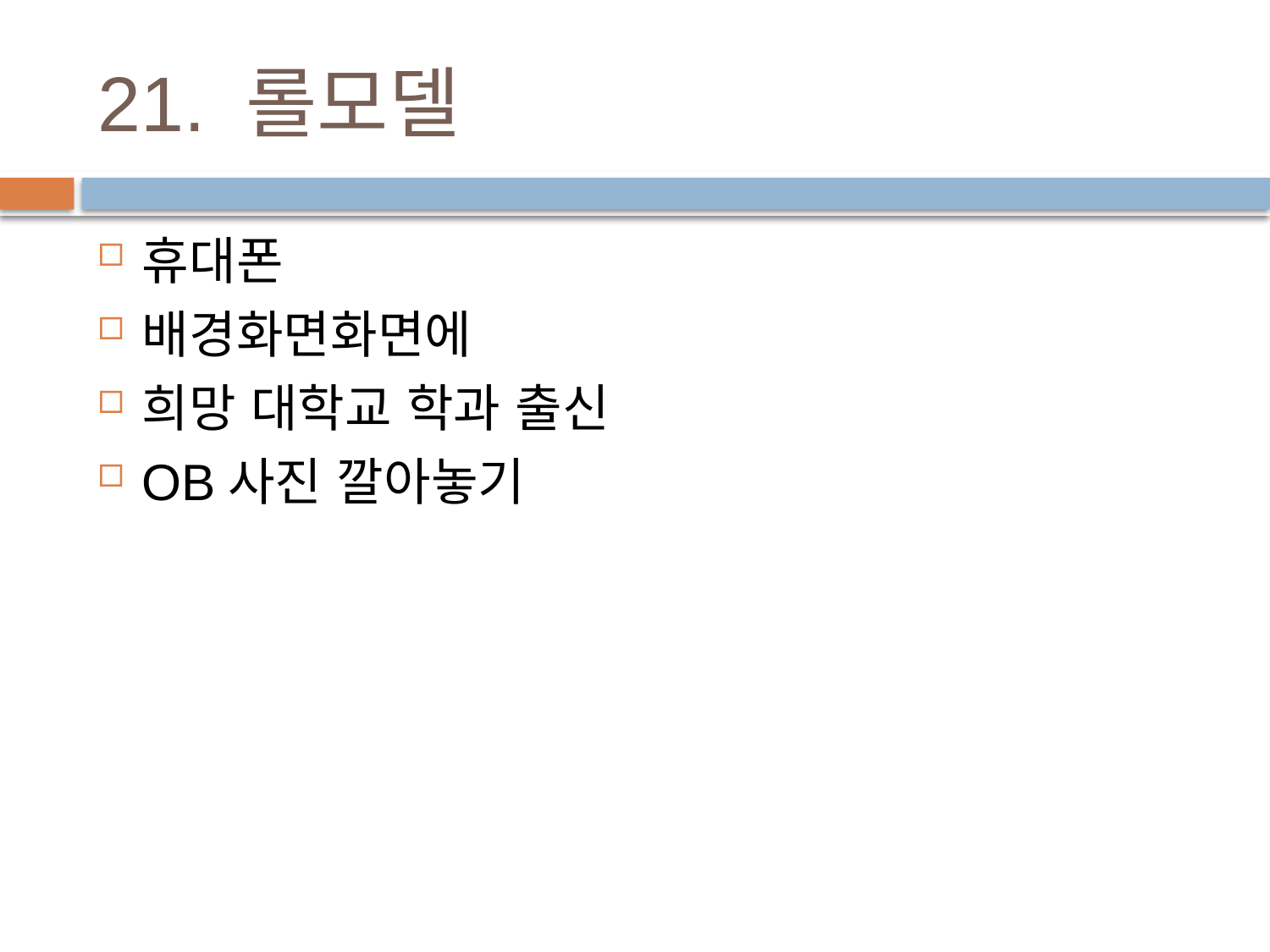

# 21. 롤모델
휴대폰
배경화면화면에
희망 대학교 학과 출신
OB사진 깔아놓기